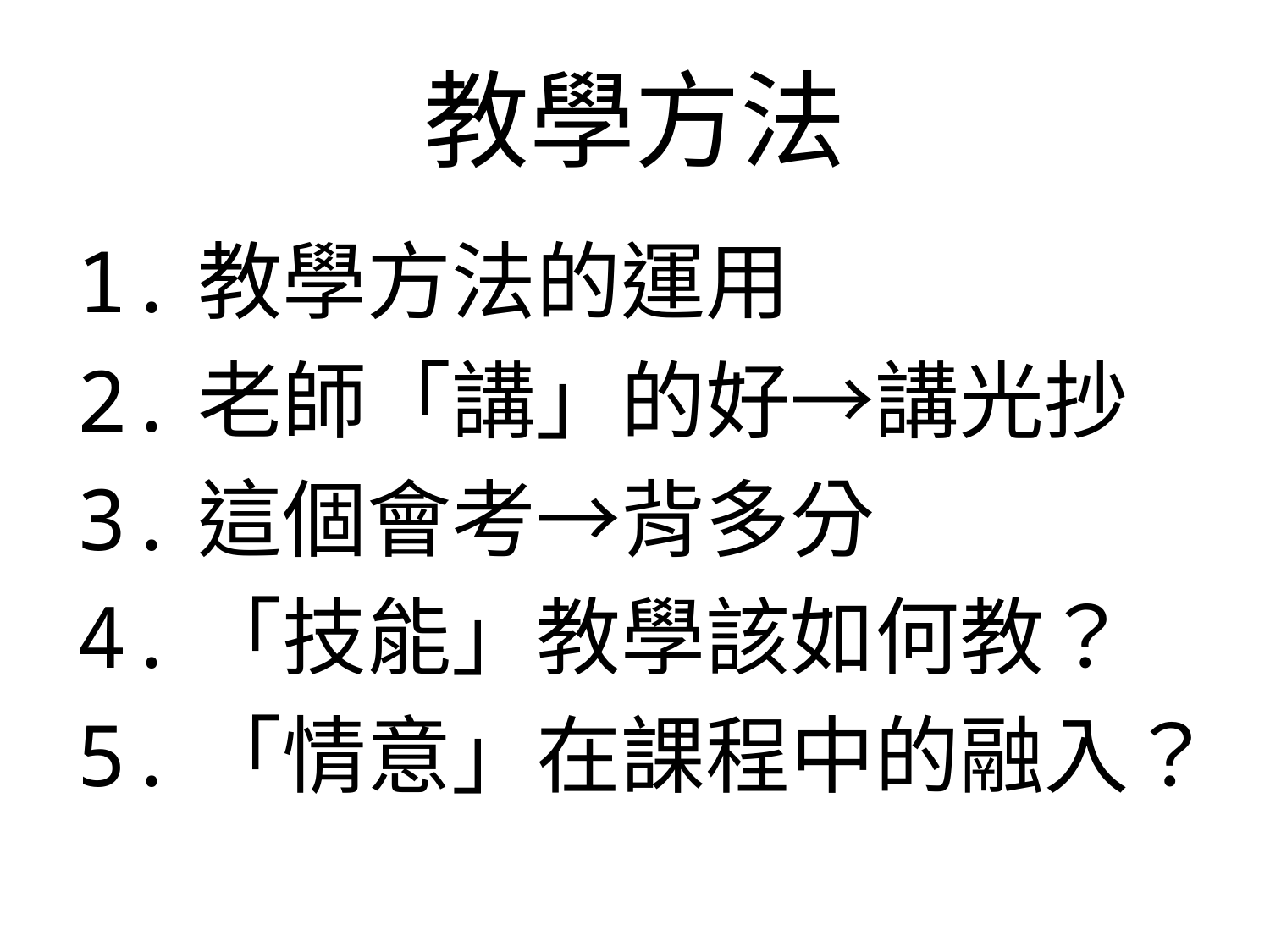

# 教學方法
1.教學方法的運用
2.老師「講」的好→講光抄
3.這個會考→背多分
4.「技能」教學該如何教？
5.「情意」在課程中的融入？